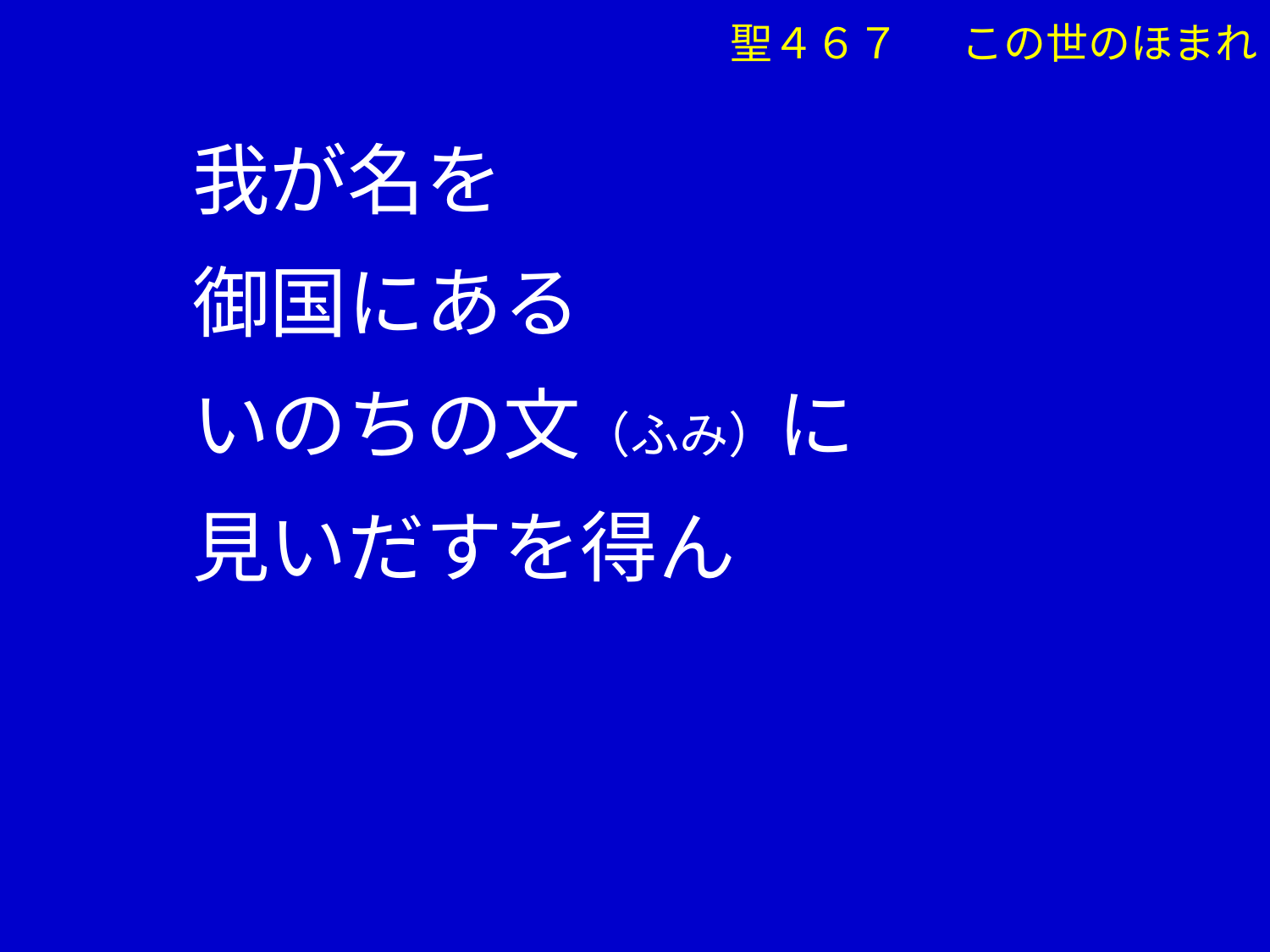

聖４６７  　この世のほまれ
我が名を
御国にある
いのちの文（ふみ）に
見いだすを得ん